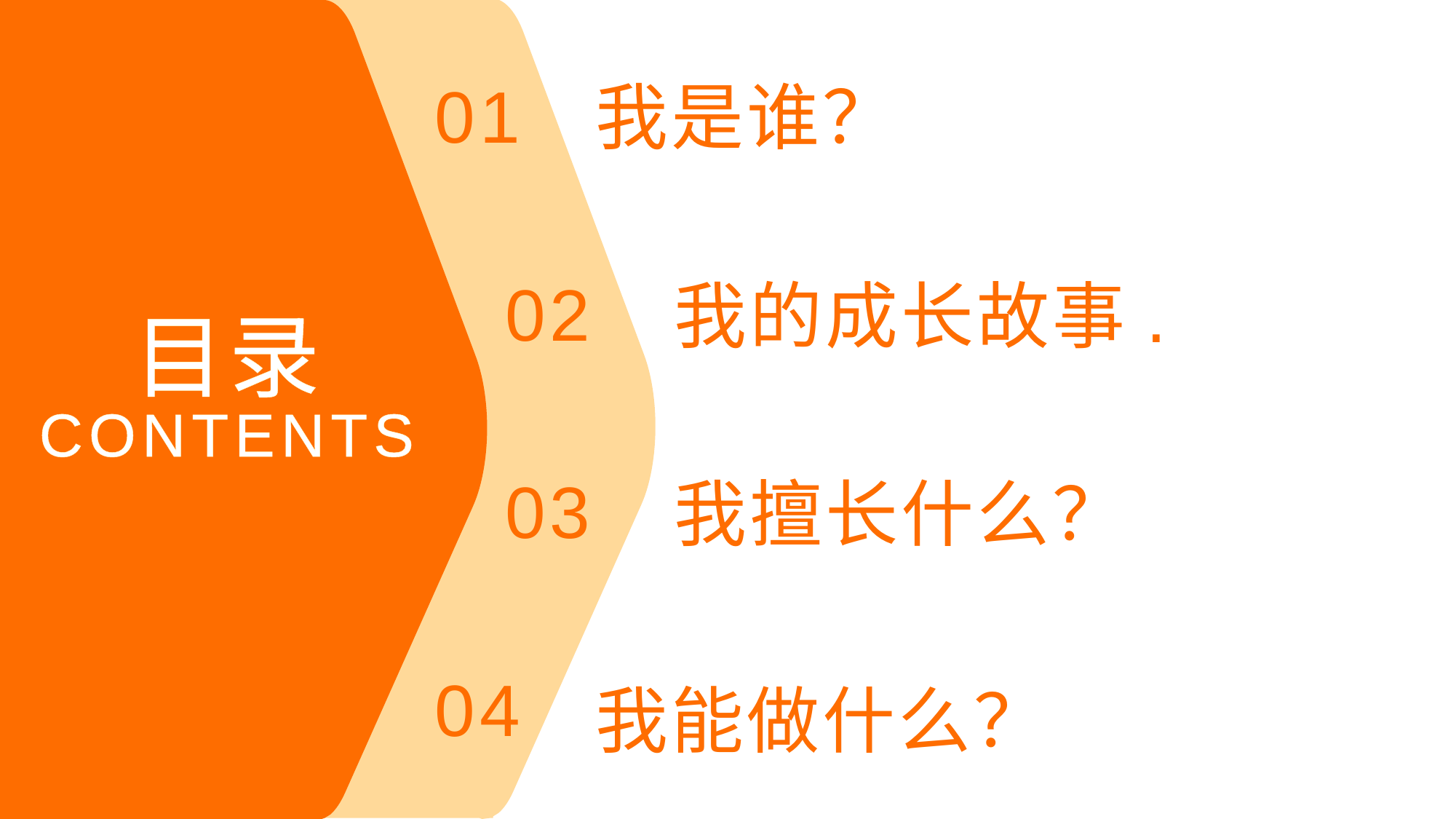

01
我是谁？
02
我的成长故事.
目录
CONTENTS
03
我擅长什么？
04
我能做什么？